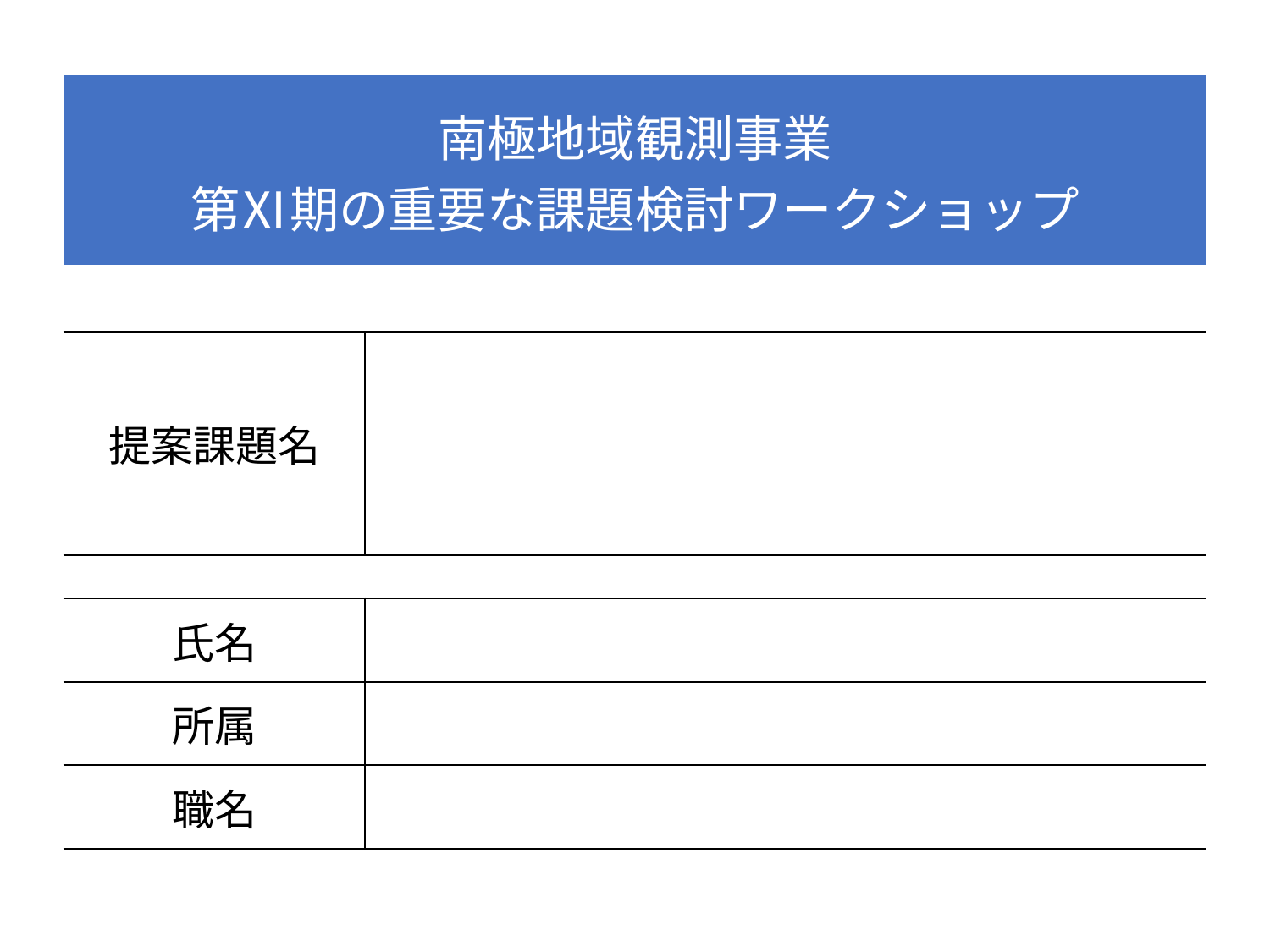

| 南極地域観測事業 第Ⅺ期の重要な課題検討ワークショップ |
| --- |
| 提案課題名 |  |
| --- | --- |
| 氏名 |  |
| --- | --- |
| 所属 |  |
| 職名 |  |